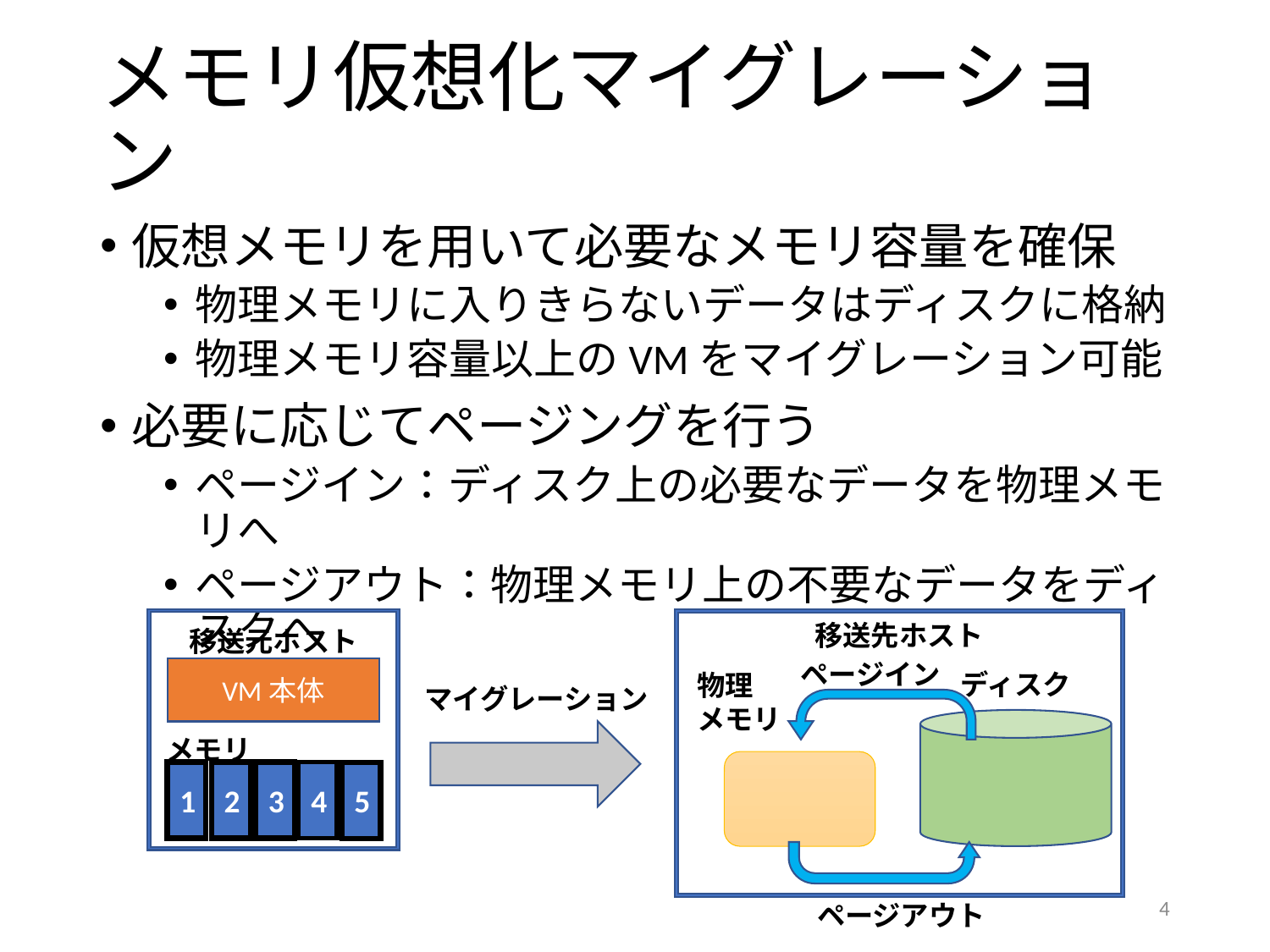

# メモリ仮想化マイグレーション
仮想メモリを用いて必要なメモリ容量を確保
物理メモリに入りきらないデータはディスクに格納
物理メモリ容量以上のVMをマイグレーション可能
必要に応じてページングを行う
ページイン：ディスク上の必要なデータを物理メモリへ
ページアウト：物理メモリ上の不要なデータをディスクへ
移送元ホスト

VM本体
移送先ホスト

ページイン
物理
メモリ
マイグレーション

ディスク

メモリ

1
2
3
4
5

4
ページアウト